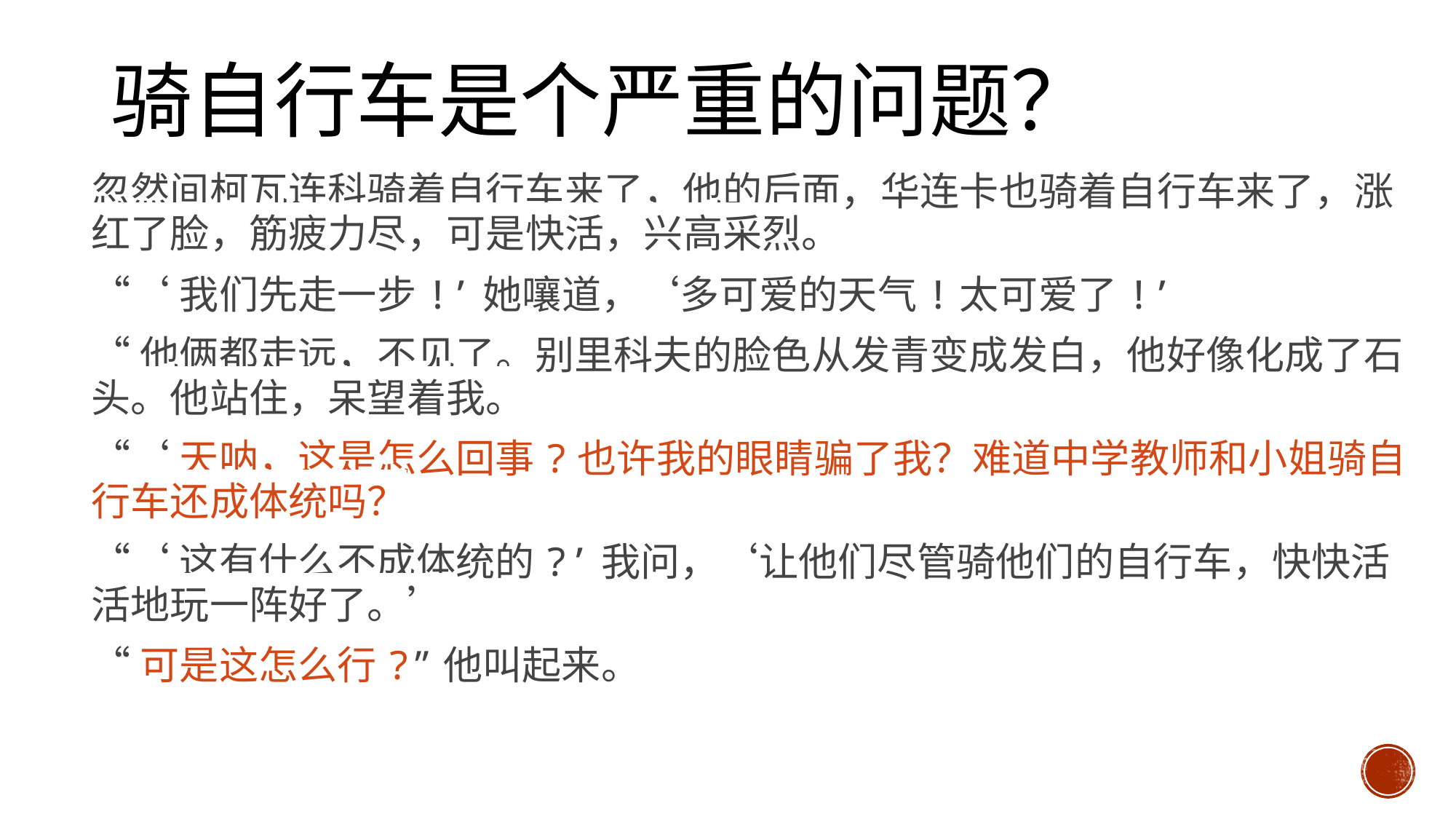

# 骑自行车是个严重的问题？
忽然间柯瓦连科骑着自行车来了，他的后面，华连卡也骑着自行车来了，涨红了脸，筋疲力尽，可是快活，兴高采烈。
“‘我们先走一步!’她嚷道，‘多可爱的天气!太可爱了!’
“他俩都走远，不见了。别里科夫的脸色从发青变成发白，他好像化成了石头。他站住，呆望着我。
“‘天呐，这是怎么回事?也许我的眼睛骗了我？难道中学教师和小姐骑自行车还成体统吗？
“‘这有什么不成体统的?’我问，‘让他们尽管骑他们的自行车，快快活活地玩一阵好了。’
“可是这怎么行?”他叫起来。